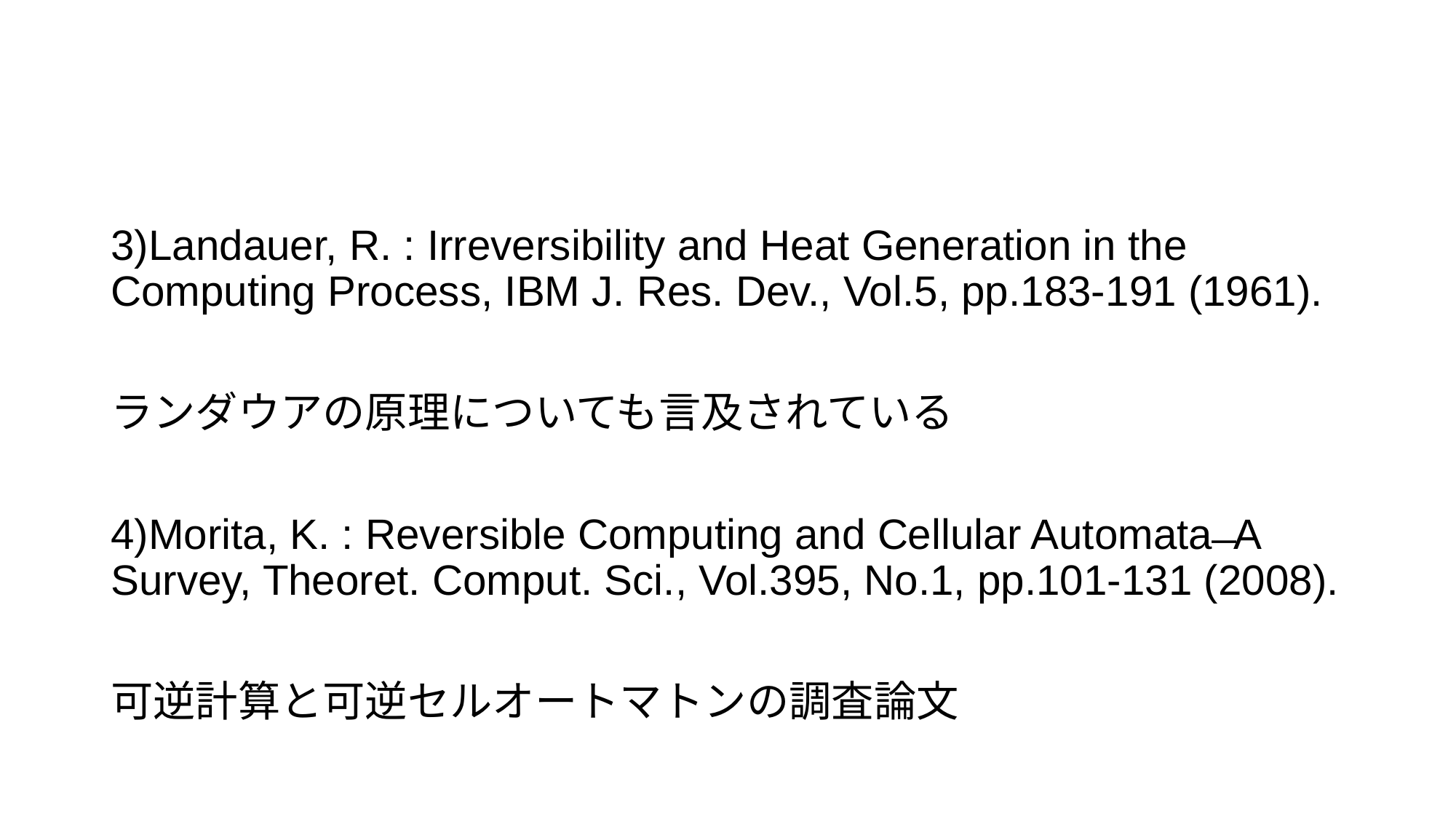

#
3)Landauer, R. : Irreversibility and Heat Generation in the Computing Process, IBM J. Res. Dev., Vol.5, pp.183-191 (1961).

ランダウアの原理についても言及されている

4)Morita, K. : Reversible Computing and Cellular Automata ̶ A Survey, Theoret. Comput. Sci., Vol.395, No.1, pp.101-131 (2008).

可逆計算と可逆セルオートマトンの調査論文